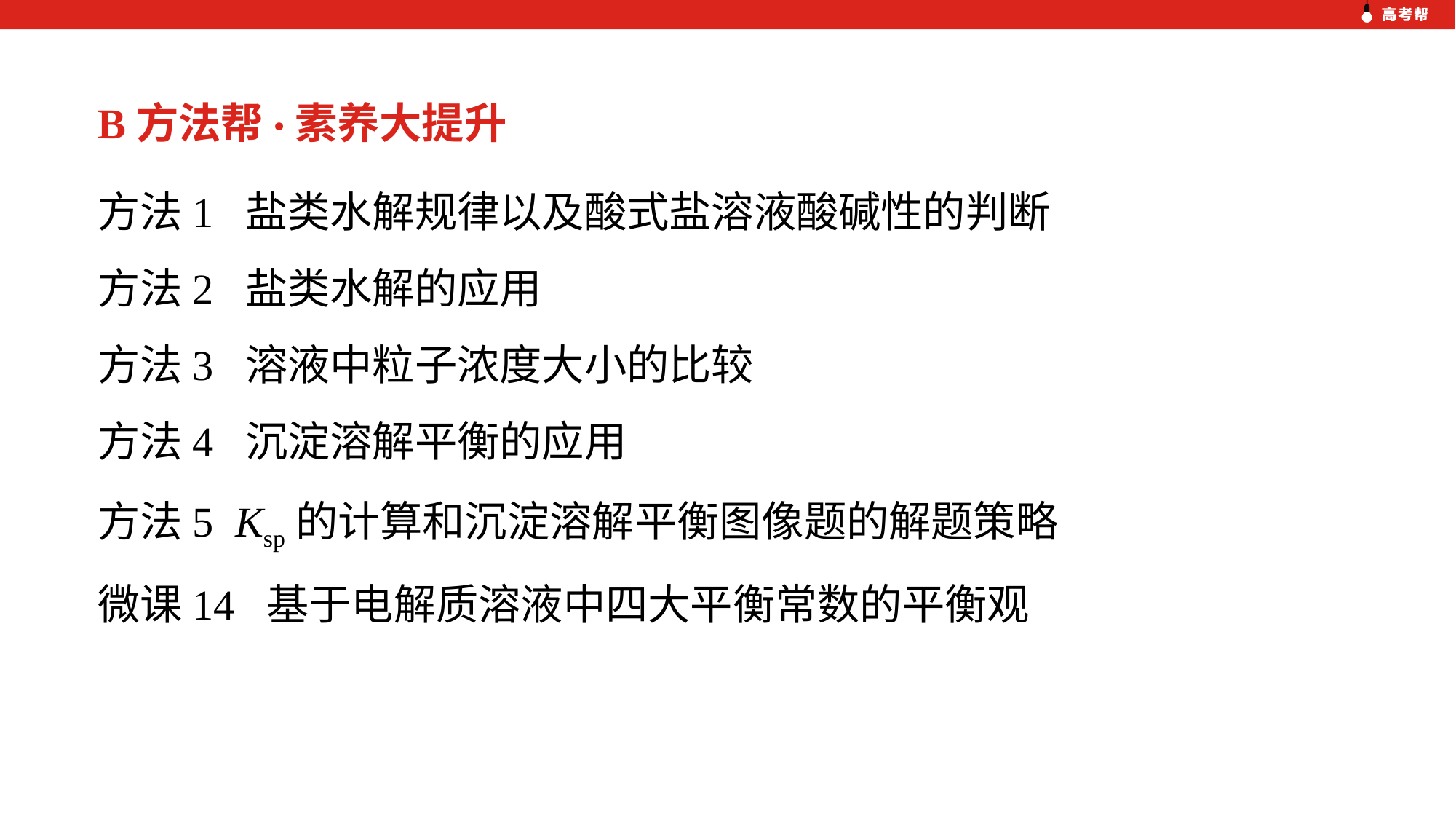

B方法帮·素养大提升
方法1  盐类水解规律以及酸式盐溶液酸碱性的判断
方法2  盐类水解的应用
方法3  溶液中粒子浓度大小的比较
方法4  沉淀溶解平衡的应用
方法5  Ksp的计算和沉淀溶解平衡图像题的解题策略
微课14  基于电解质溶液中四大平衡常数的平衡观